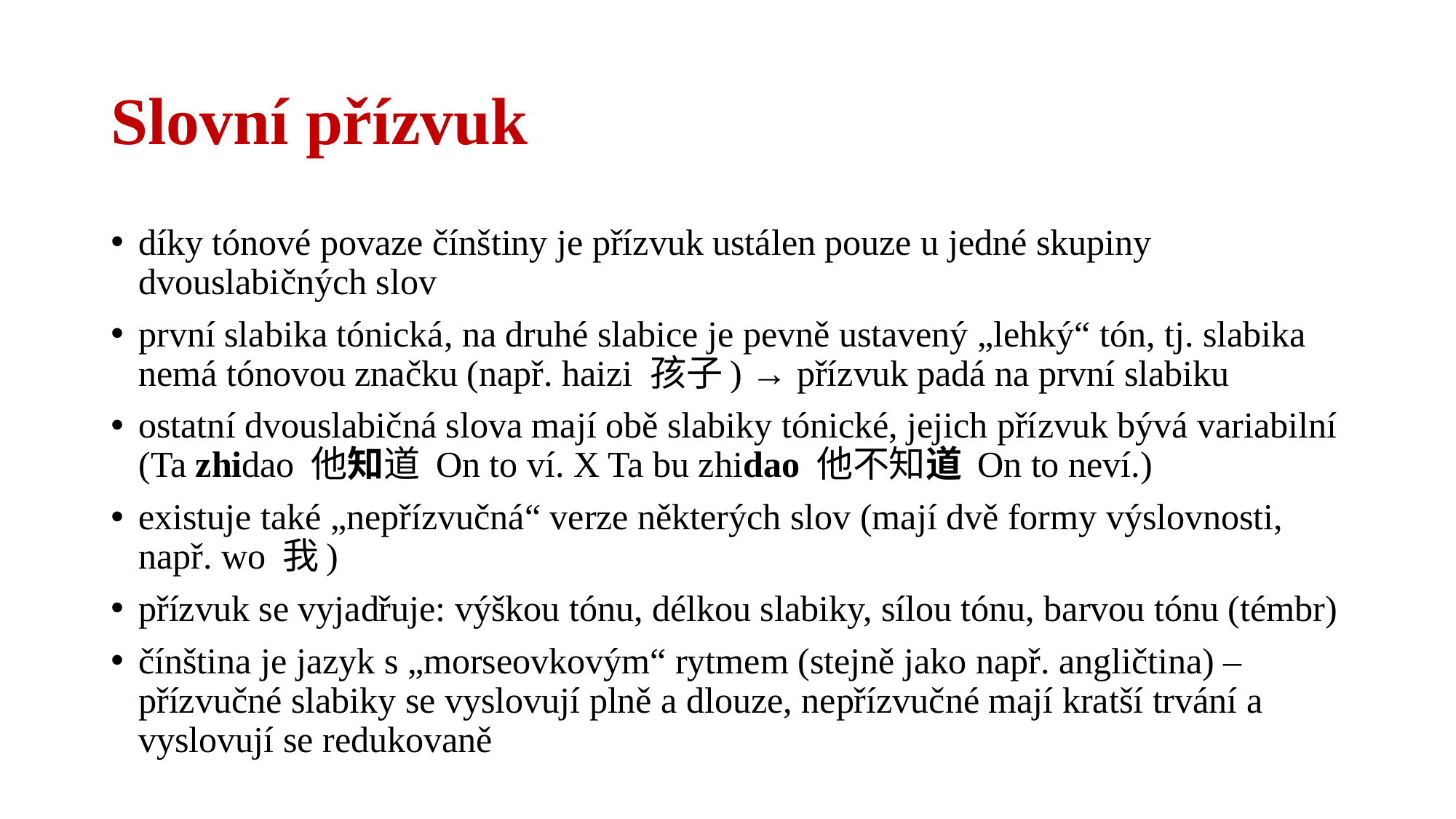

# Slovní přízvuk
díky tónové povaze čínštiny je přízvuk ustálen pouze u jedné skupiny dvouslabičných slov
první slabika tónická, na druhé slabice je pevně ustavený „lehký“ tón, tj. slabika nemá tónovou značku (např. haizi 孩子) → přízvuk padá na první slabiku
ostatní dvouslabičná slova mají obě slabiky tónické, jejich přízvuk bývá variabilní (Ta zhidao 他知道 On to ví. X Ta bu zhidao 他不知道 On to neví.)
existuje také „nepřízvučná“ verze některých slov (mají dvě formy výslovnosti, např. wo 我)
přízvuk se vyjadřuje: výškou tónu, délkou slabiky, sílou tónu, barvou tónu (témbr)
čínština je jazyk s „morseovkovým“ rytmem (stejně jako např. angličtina) – přízvučné slabiky se vyslovují plně a dlouze, nepřízvučné mají kratší trvání a vyslovují se redukovaně